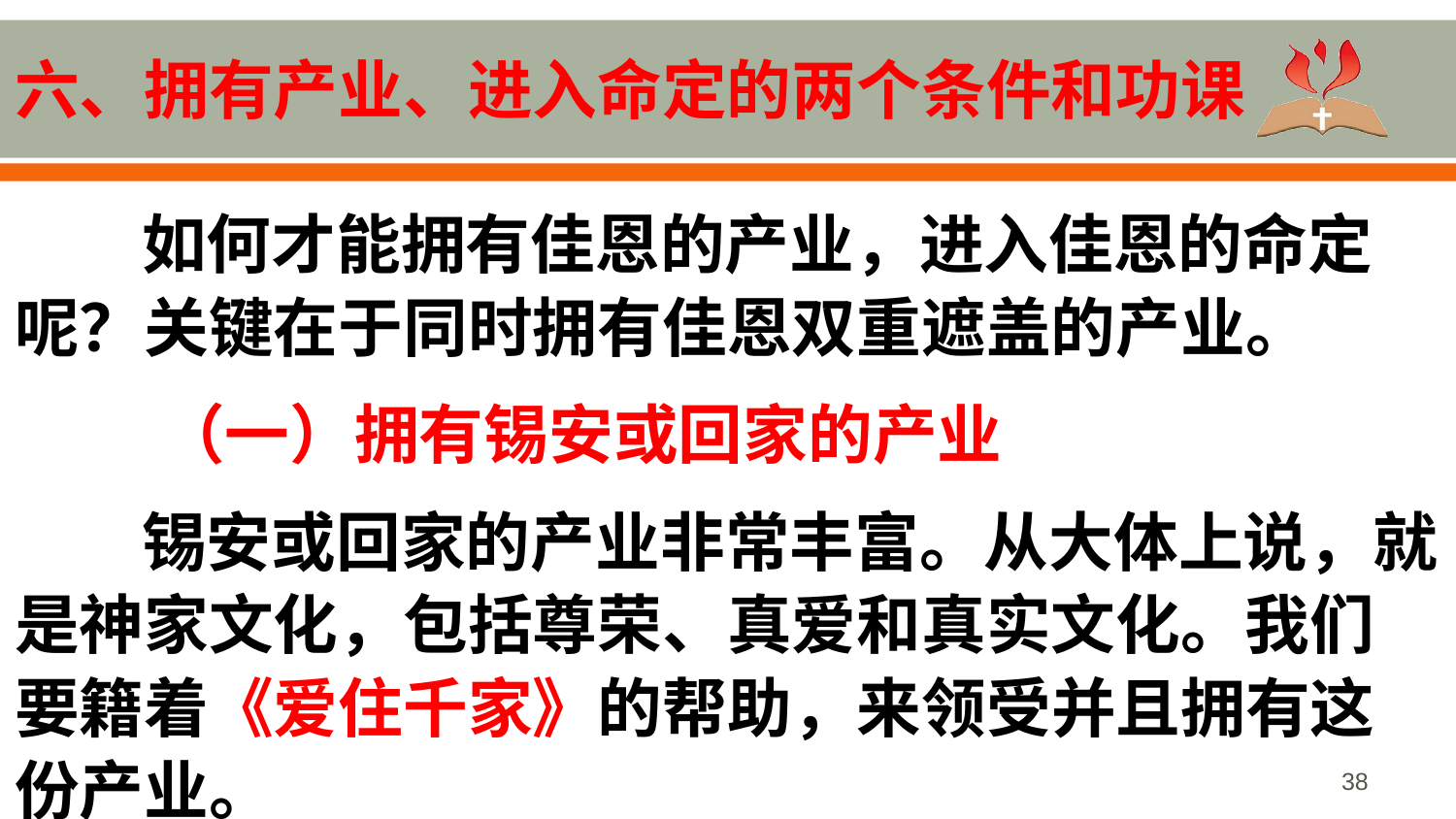

# 六、拥有产业、进入命定的两个条件和功课
如何才能拥有佳恩的产业，进入佳恩的命定呢？关键在于同时拥有佳恩双重遮盖的产业。
	（一）拥有锡安或回家的产业
锡安或回家的产业非常丰富。从大体上说，就是神家文化，包括尊荣、真爱和真实文化。我们要籍着《爱住千家》的帮助，来领受并且拥有这份产业。

38